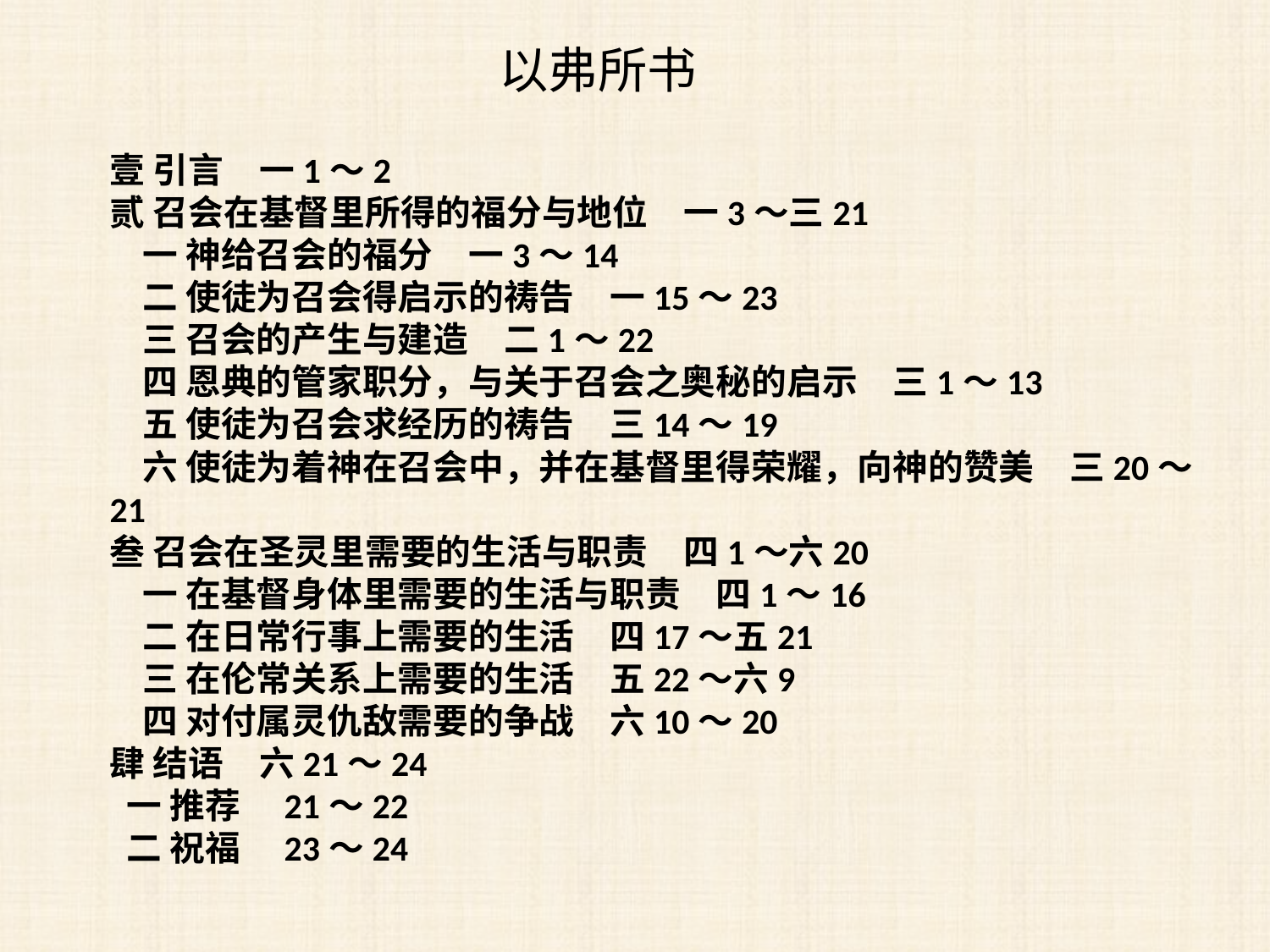

以弗所书

壹 引言　一1～2
贰 召会在基督里所得的福分与地位　一3～三21
   一 神给召会的福分　一3～14
   二 使徒为召会得启示的祷告　一15～23
   三 召会的产生与建造　二1～22
   四 恩典的管家职分，与关于召会之奥秘的启示　三1～13
   五 使徒为召会求经历的祷告　三14～19
   六 使徒为着神在召会中，并在基督里得荣耀，向神的赞美　三20～21
叁 召会在圣灵里需要的生活与职责　四1～六20
   一 在基督身体里需要的生活与职责　四1～16
   二 在日常行事上需要的生活　四17～五21
   三 在伦常关系上需要的生活　五22～六9
   四 对付属灵仇敌需要的争战　六10～20
肆 结语　六21～24
 一 推荐　21～22
 二 祝福　23～24